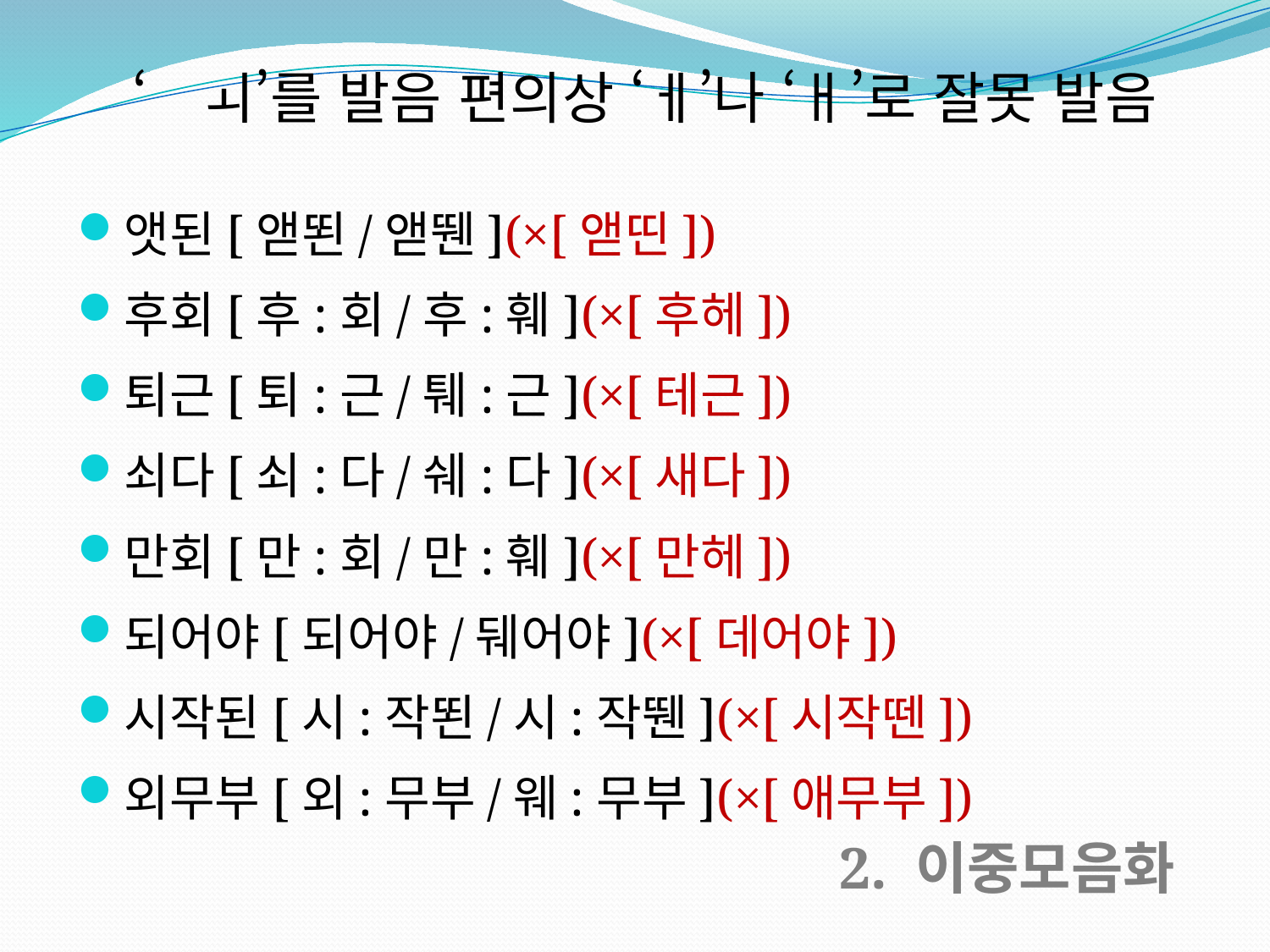

‘ㅚ’를 발음 편의상 ‘ㅔ’나 ‘ㅐ’로 잘못 발음
앳된[앧뙨/앧뛘](×[앧띤])
후회[후:회/후:훼](×[후헤])
퇴근[퇴:근/퉤:근](×[테근])
쇠다[쇠:다/쉐:다](×[새다])
만회[만:회/만:훼](×[만헤])
되어야[되어야/뒈어야](×[데어야])
시작된[시:작뙨/시:작뛘](×[시작뗀])
외무부[외:무부/웨:무부](×[애무부])
2. 이중모음화